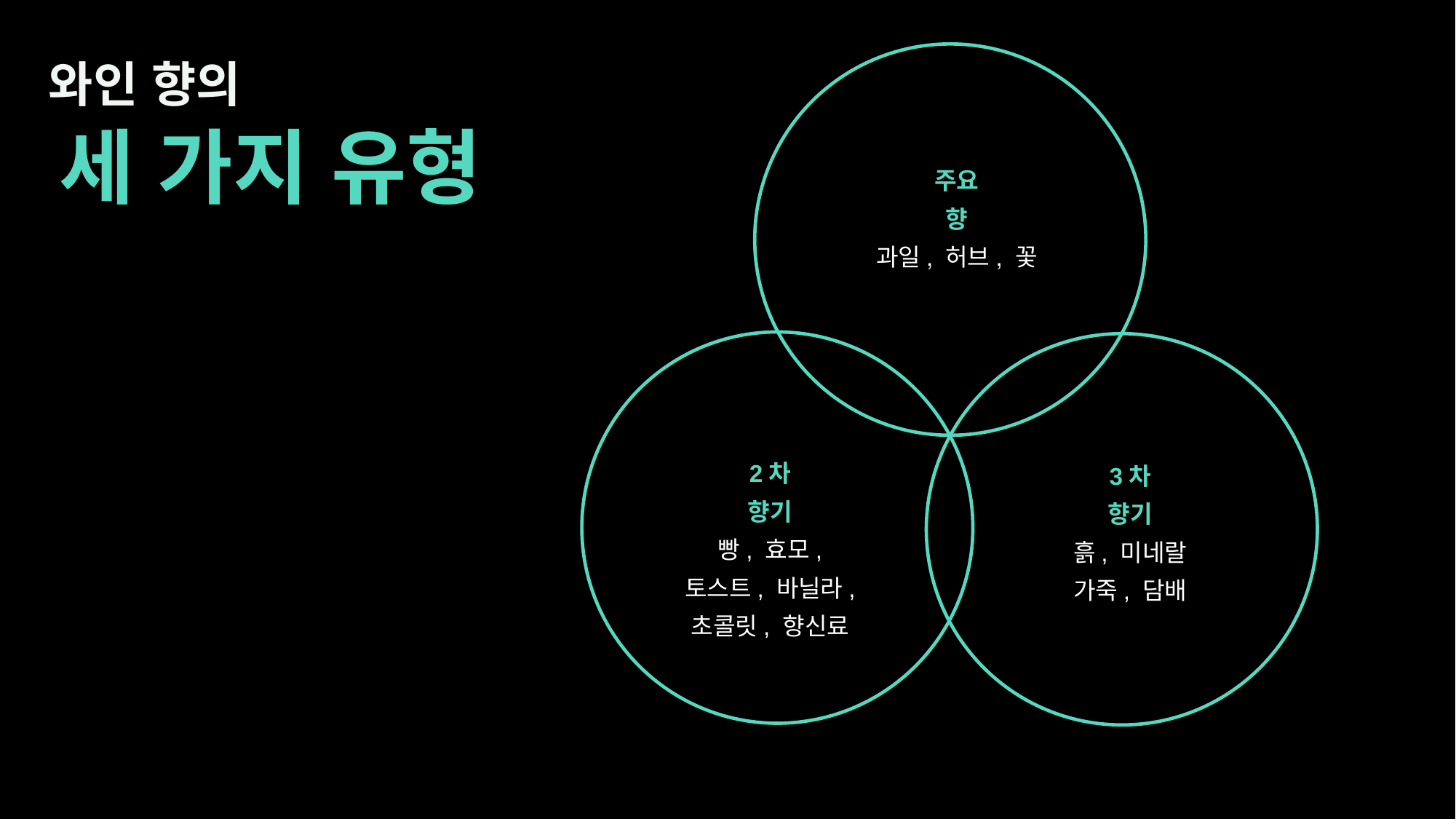

와인 향의
세 가지 유형
주요
향
과일, 허브, 꽃

2차
향기
빵, 효모,
토스트, 바닐라,
초콜릿, 향신료
3차
향기
흙, 미네랄
가죽, 담배